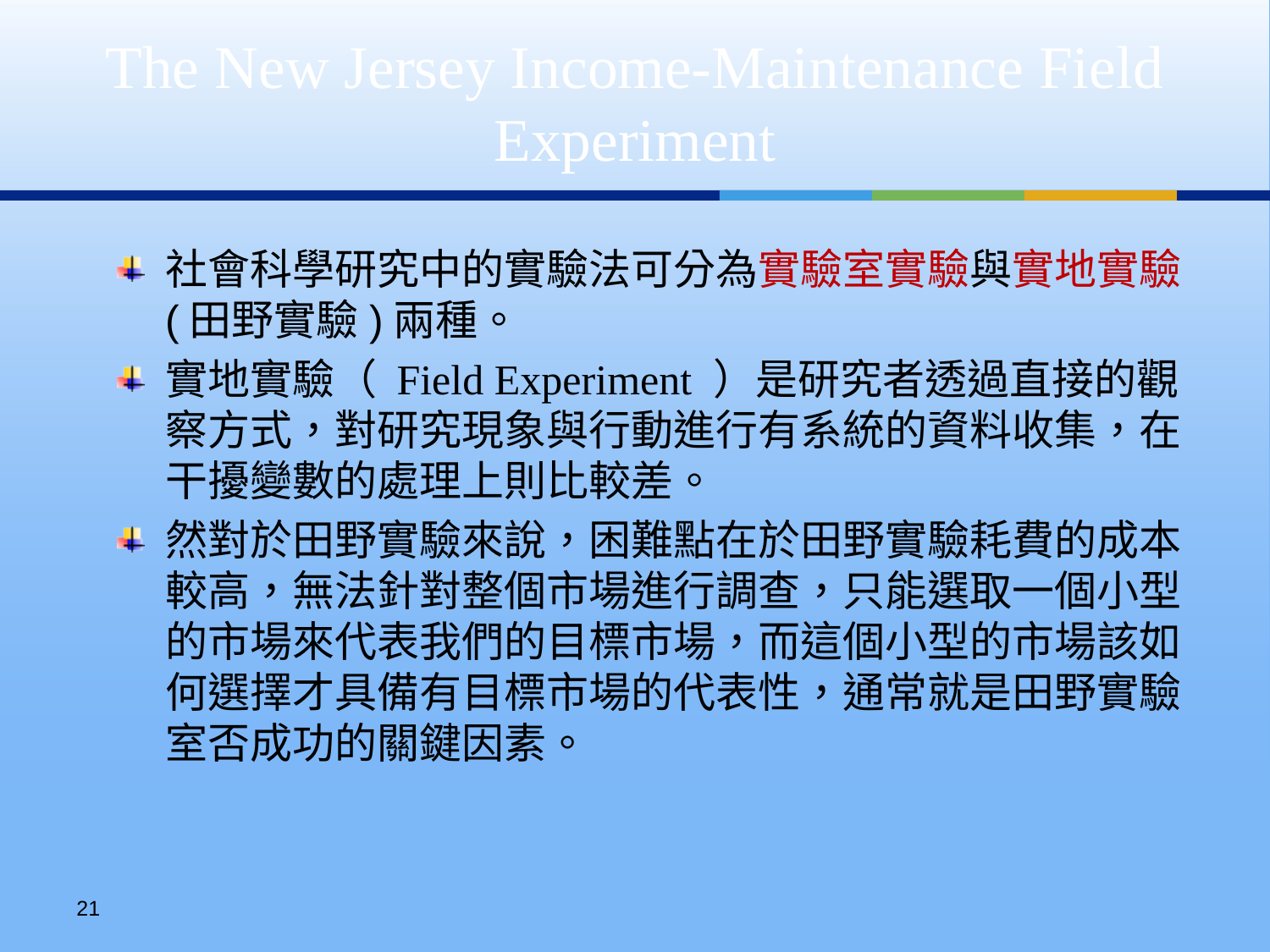

The New Jersey Income-Maintenance Field Experiment
社會科學研究中的實驗法可分為實驗室實驗與實地實驗(田野實驗)兩種。
實地實驗（ Field Experiment ）是研究者透過直接的觀察方式，對研究現象與行動進行有系統的資料收集，在干擾變數的處理上則比較差。
然對於田野實驗來說，困難點在於田野實驗耗費的成本較高，無法針對整個市場進行調查，只能選取一個小型的市場來代表我們的目標市場，而這個小型的市場該如何選擇才具備有目標市場的代表性，通常就是田野實驗室否成功的關鍵因素。
21